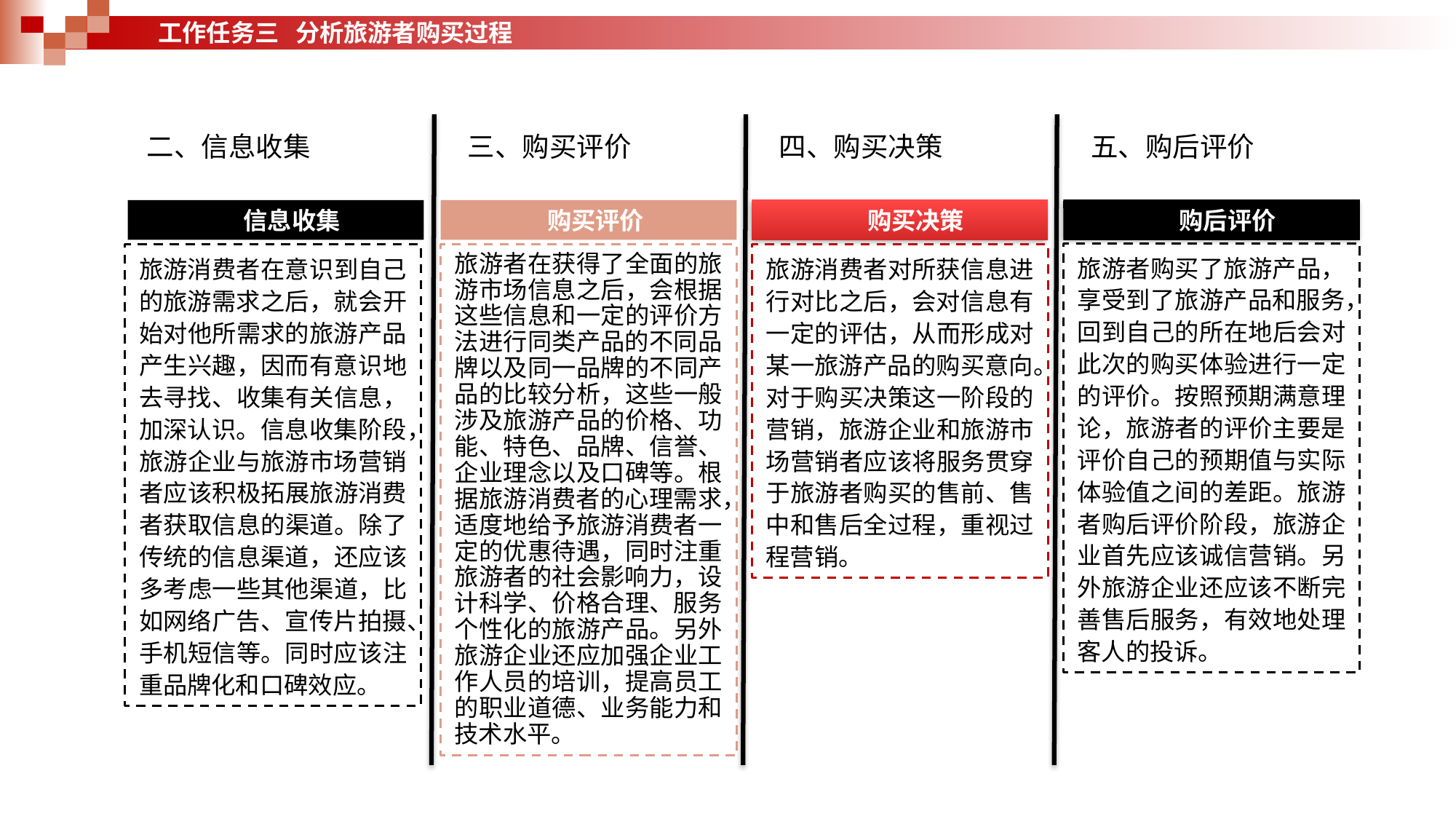

工作任务三   分析旅游者购买过程
二、信息收集
三、购买评价
四、购买决策
五、购后评价
信息收集
购买评价
购买决策
旅游消费者对所获信息进行对比之后，会对信息有一定的评估，从而形成对某一旅游产品的购买意向。对于购买决策这一阶段的营销，旅游企业和旅游市场营销者应该将服务贯穿于旅游者购买的售前、售中和售后全过程，重视过程营销。
购后评价
旅游者购买了旅游产品，享受到了旅游产品和服务，回到自己的所在地后会对此次的购买体验进行一定的评价。按照预期满意理论，旅游者的评价主要是评价自己的预期值与实际体验值之间的差距。旅游者购后评价阶段，旅游企业首先应该诚信营销。另外旅游企业还应该不断完善售后服务，有效地处理客人的投诉。
旅游消费者在意识到自己的旅游需求之后，就会开始对他所需求的旅游产品产生兴趣，因而有意识地去寻找、收集有关信息，加深认识。信息收集阶段，旅游企业与旅游市场营销者应该积极拓展旅游消费者获取信息的渠道。除了传统的信息渠道，还应该多考虑一些其他渠道，比如网络广告、宣传片拍摄、手机短信等。同时应该注重品牌化和口碑效应。
旅游者在获得了全面的旅游市场信息之后，会根据这些信息和一定的评价方法进行同类产品的不同品牌以及同一品牌的不同产品的比较分析，这些一般涉及旅游产品的价格、功能、特色、品牌、信誉、企业理念以及口碑等。根据旅游消费者的心理需求，适度地给予旅游消费者一定的优惠待遇，同时注重旅游者的社会影响力，设计科学、价格合理、服务个性化的旅游产品。另外旅游企业还应加强企业工作人员的培训，提高员工的职业道德、业务能力和技术水平。